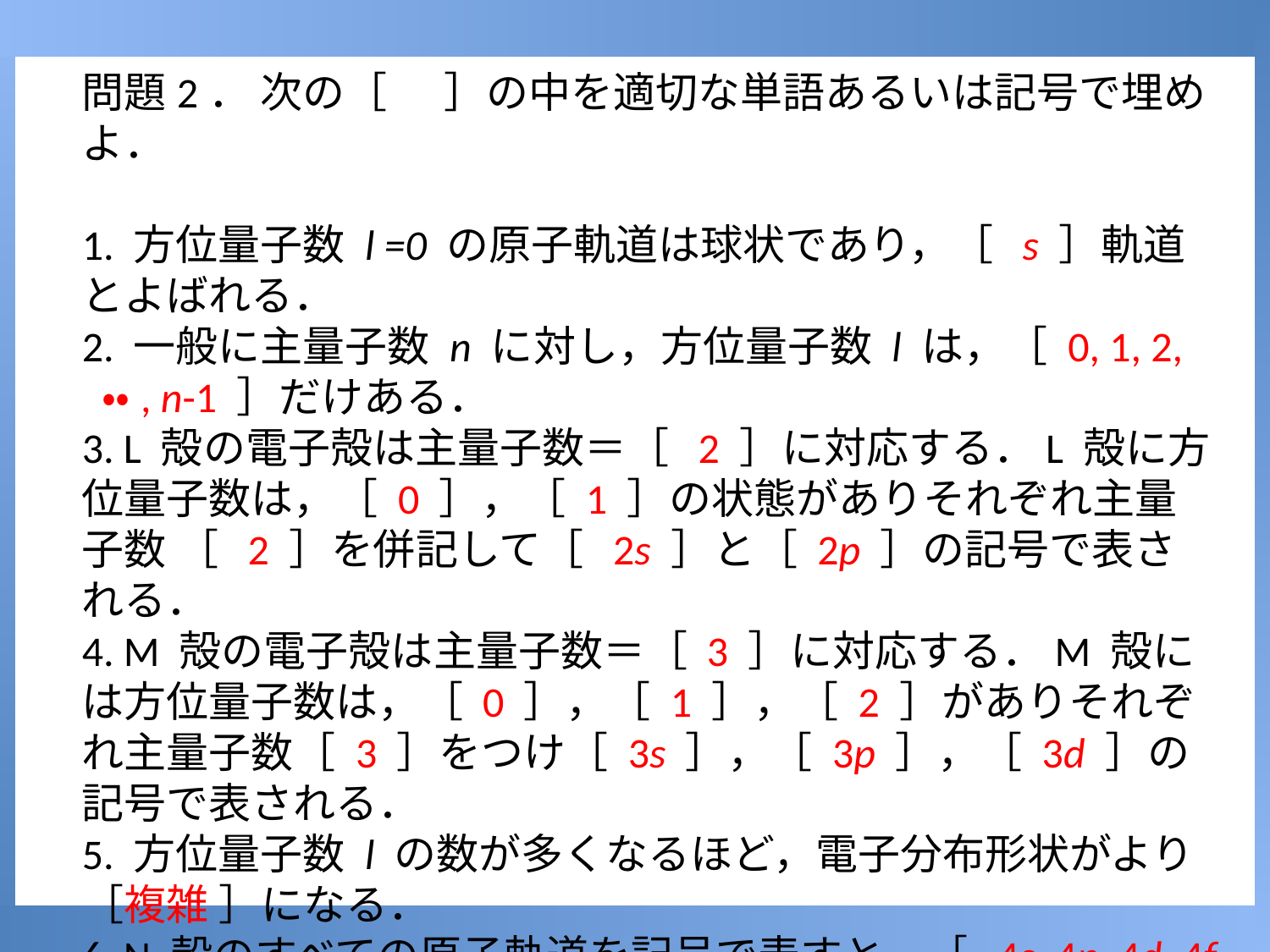

問題2． 次の［      ］の中を適切な単語あるいは記号で埋めよ．

1. 方位量子数 l =0 の原子軌道は球状であり，［  s ］軌道とよばれる．
2. 一般に主量子数 n に対し，方位量子数 l は，［ 0, 1, 2, ・・, n-1 ］だけある．
3. L 殻の電子殻は主量子数＝［  2 ］に対応する．L 殻に方位量子数は，［ 0 ］，［ 1 ］の状態がありそれぞれ主量子数 ［  2 ］を併記して［  2s ］と［ 2p ］の記号で表される．
4. M 殻の電子殻は主量子数＝［ 3 ］に対応する．M 殻には方位量子数は，［ 0 ］，［ 1 ］，［ 2 ］がありそれぞれ主量子数［ 3 ］をつけ［ 3s ］，［ 3p ］，［ 3d ］の記号で表される．
5. 方位量子数 l の数が多くなるほど，電子分布形状がより［複雑 ］になる．
6. N 殻のすべての原子軌道を記号で表すと，［  4s, 4p, 4d, 4f ］である．